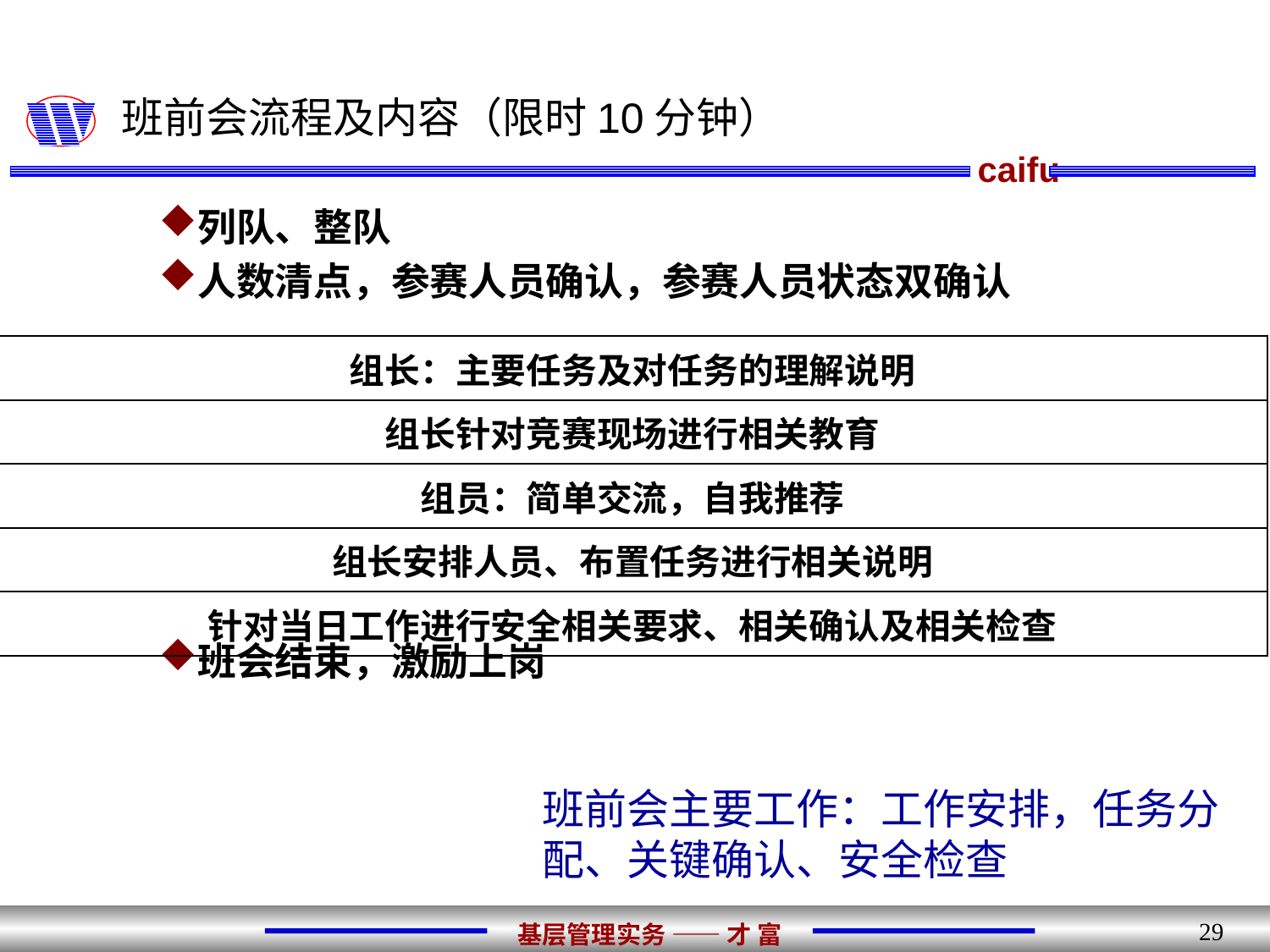

# 班前会流程及内容（限时10分钟）
列队、整队
人数清点，参赛人员确认，参赛人员状态双确认

班会结束，激励上岗

| 组长：主要任务及对任务的理解说明 |
| --- |
| 组长针对竞赛现场进行相关教育 |
| 组员：简单交流，自我推荐 |
| 组长安排人员、布置任务进行相关说明 |
| 针对当日工作进行安全相关要求、相关确认及相关检查 |

班前会主要工作：工作安排，任务分配、关键确认、安全检查